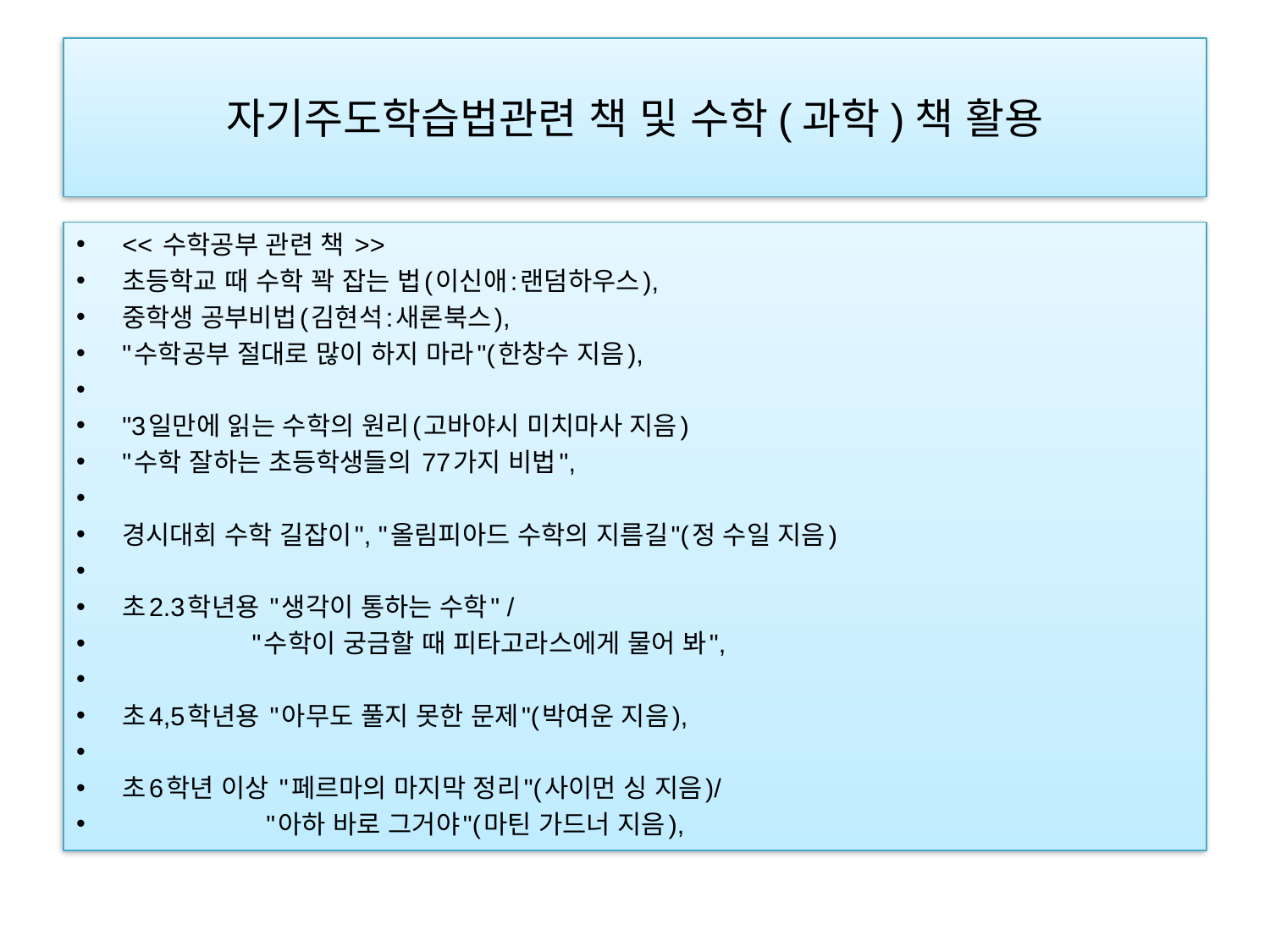

# 자기주도학습법관련 책 및 수학(과학)책 활용
<< 수학공부 관련 책 >>
초등학교 때 수학 꽉 잡는 법(이신애:랜덤하우스),
중학생 공부비법(김현석:새론북스),
"수학공부 절대로 많이 하지 마라"(한창수 지음),

"3일만에 읽는 수학의 원리(고바야시 미치마사 지음)
"수학 잘하는 초등학생들의 77가지 비법",

경시대회 수학 길잡이", "올림피아드 수학의 지름길"(정 수일 지음)

초2.3학년용 "생각이 통하는 수학" /
                  "수학이 궁금할 때 피타고라스에게 물어 봐",

초4,5학년용 "아무도 풀지 못한 문제"(박여운 지음),

초6학년 이상 "페르마의 마지막 정리"(사이먼 싱 지음)/
                    "아하 바로 그거야"(마틴 가드너 지음),